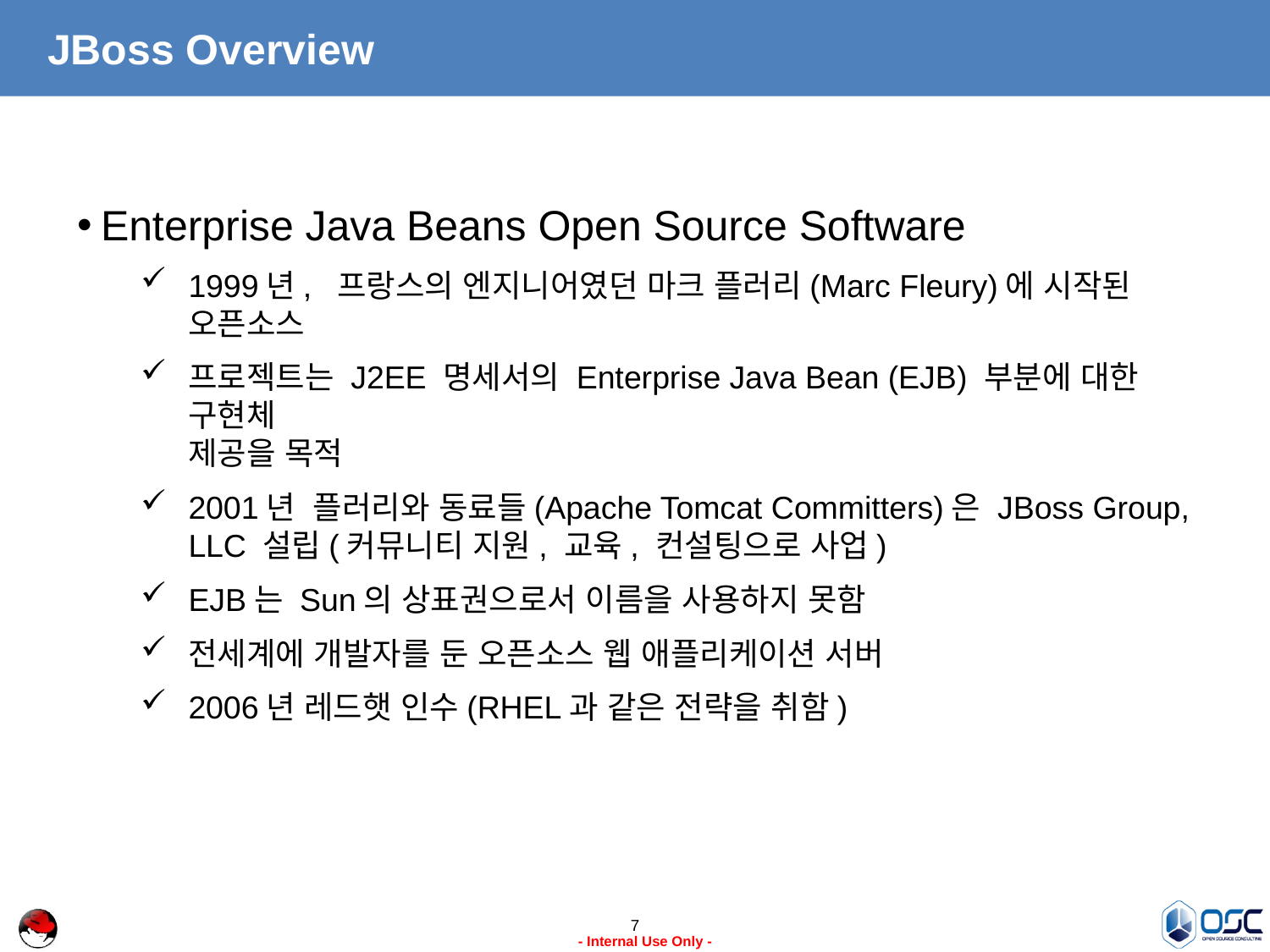

# JBoss Overview
Enterprise Java Beans Open Source Software
1999년,  프랑스의 엔지니어였던 마크 플러리(Marc Fleury)에 시작된 오픈소스
프로젝트는 J2EE 명세서의 Enterprise Java Bean (EJB) 부분에 대한 구현체
제공을 목적
2001년  플러리와 동료들(Apache Tomcat Committers)은 JBoss Group, LLC 설립(커뮤니티 지원, 교육, 컨설팅으로 사업)
EJB는 Sun의 상표권으로서 이름을 사용하지 못함
전세계에 개발자를 둔 오픈소스 웹 애플리케이션 서버
2006년 레드햇 인수(RHEL과 같은 전략을 취함)